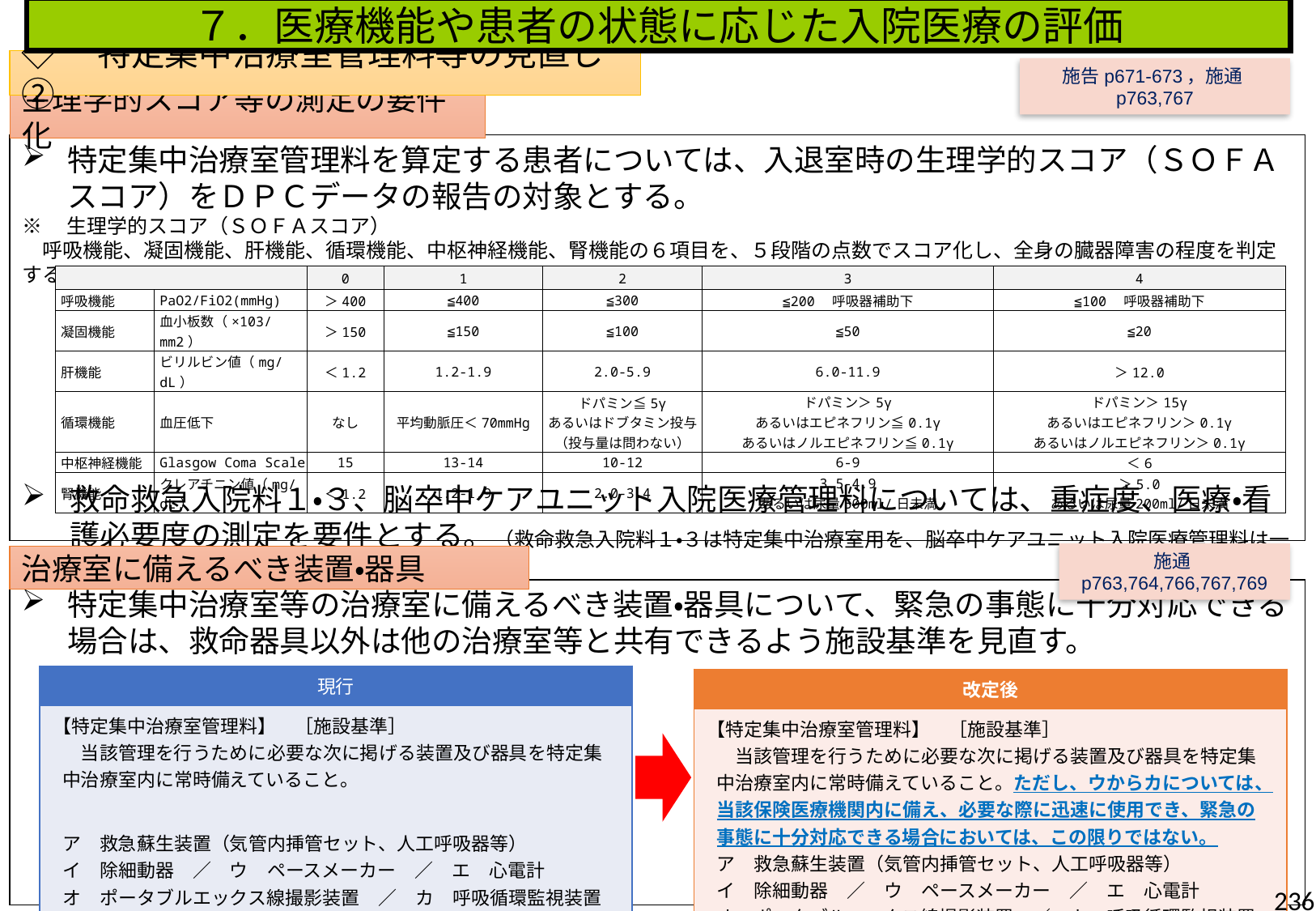

７．医療機能や患者の状態に応じた入院医療の評価
◇　特定集中治療室管理料等の見直し②
施告p671-673，施通p763,767
生理学的スコア等の測定の要件化
特定集中治療室管理料を算定する患者については、入退室時の生理学的スコア（ＳＯＦＡスコア）をＤＰＣデータの報告の対象とする。
※　生理学的スコア（ＳＯＦＡスコア）
　呼吸機能、凝固機能、肝機能、循環機能、中枢神経機能、腎機能の６項目を、５段階の点数でスコア化し、全身の臓器障害の程度を判定するもの。

救命救急入院料１・３、脳卒中ケアユニット入院医療管理料については、重症度、医療・看護必要度の測定を要件とする。（救命救急入院料１・３は特定集中治療室用を、脳卒中ケアユニット入院医療管理料は一般病棟用を用いる）

|  |  | 0 | 1 | 2 | 3 | 4 |
| --- | --- | --- | --- | --- | --- | --- |
| 呼吸機能 | PaO2/FiO2(mmHg) | ＞400 | ≦400 | ≦300 | ≦200　呼吸器補助下 | ≦100　呼吸器補助下 |
| 凝固機能 | 血小板数（×103/mm2） | ＞150 | ≦150 | ≦100 | ≦50 | ≦20 |
| 肝機能 | ビリルビン値（mg/dL） | ＜1.2 | 1.2-1.9 | 2.0-5.9 | 6.0-11.9 | ＞12.0 |
| 循環機能 | 血圧低下 | なし | 平均動脈圧＜70mmHg | ドパミン≦5γ あるいはドブタミン投与 （投与量は問わない） | ドパミン＞5γ あるいはエピネフリン≦0.1γ あるいはノルエピネフリン≦0.1γ | ドパミン＞15γ あるいはエピネフリン＞0.1γ あるいはノルエピネフリン＞0.1γ |
| 中枢神経機能 | Glasgow Coma Scale | 15 | 13-14 | 10-12 | 6-9 | ＜6 |
| 腎機能 | クレアチニン値（mg/dL） | ＜1.2 | 1.2-1.9 | 2.0-3.4 | 3.5-4.9 あるいは尿量500ml/日未満 | ＞5.0 あるいは尿量200ml/日未満 |
施通p763,764,766,767,769
治療室に備えるべき装置・器具
特定集中治療室等の治療室に備えるべき装置・器具について、緊急の事態に十分対応できる場合は、救命器具以外は他の治療室等と共有できるよう施設基準を見直す。

| 現行 |
| --- |
| 【特定集中治療室管理料】　［施設基準］ 　当該管理を行うために必要な次に掲げる装置及び器具を特定集中治療室内に常時備えていること。 ア　救急蘇生装置（気管内挿管セット、人工呼吸器等） イ　除細動器　／　ウ　ペースメーカー　／　エ　心電計 オ　ポータブルエックス線撮影装置　／　カ　呼吸循環監視装置 |
| 改定後 |
| --- |
| 【特定集中治療室管理料】　［施設基準］ 　当該管理を行うために必要な次に掲げる装置及び器具を特定集中治療室内に常時備えていること。ただし、ウからカについては、当該保険医療機関内に備え、必要な際に迅速に使用でき、緊急の事態に十分対応できる場合においては、この限りではない。 ア　救急蘇生装置（気管内挿管セット、人工呼吸器等） イ　除細動器　／　ウ　ペースメーカー　／　エ　心電計 オ　ポータブルエックス線撮影装置　／　カ　呼吸循環監視装置 |

236